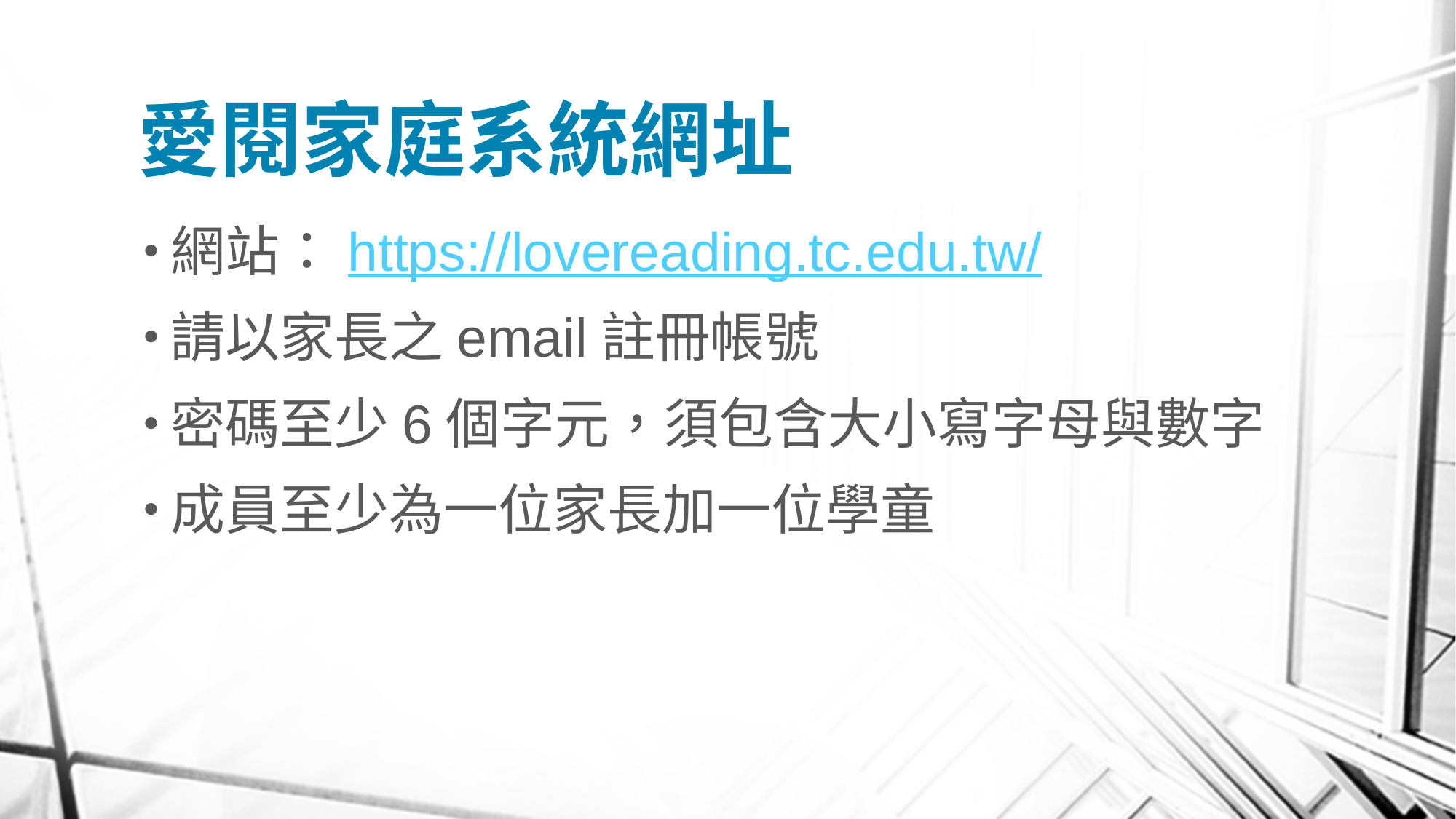

# 愛閱家庭系統網址
網站：https://lovereading.tc.edu.tw/
請以家長之email註冊帳號
密碼至少6個字元，須包含大小寫字母與數字
成員至少為一位家長加一位學童